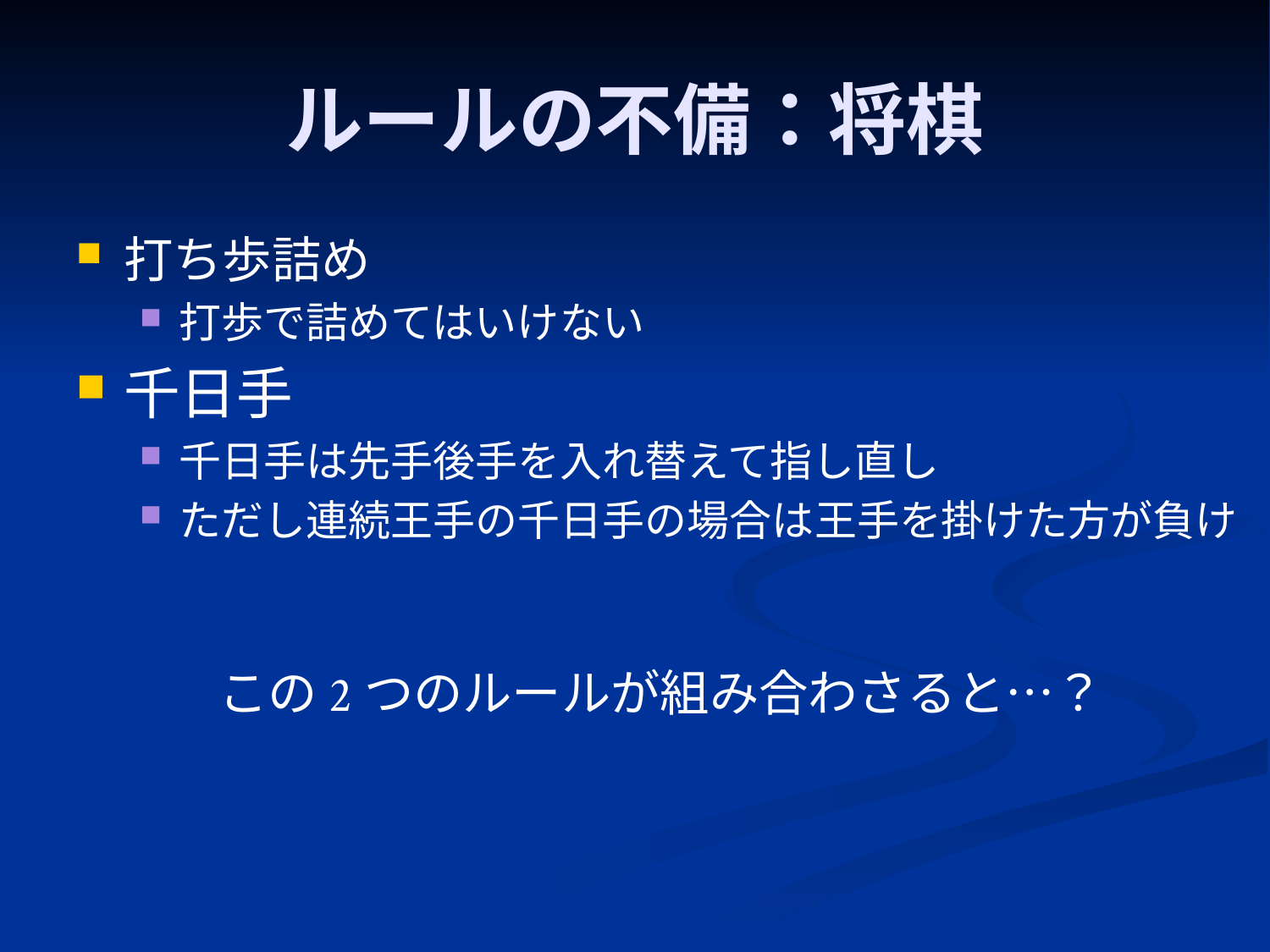

# ルールの不備：将棋
打ち歩詰め
打歩で詰めてはいけない
千日手
千日手は先手後手を入れ替えて指し直し
ただし連続王手の千日手の場合は王手を掛けた方が負け
この2つのルールが組み合わさると…？